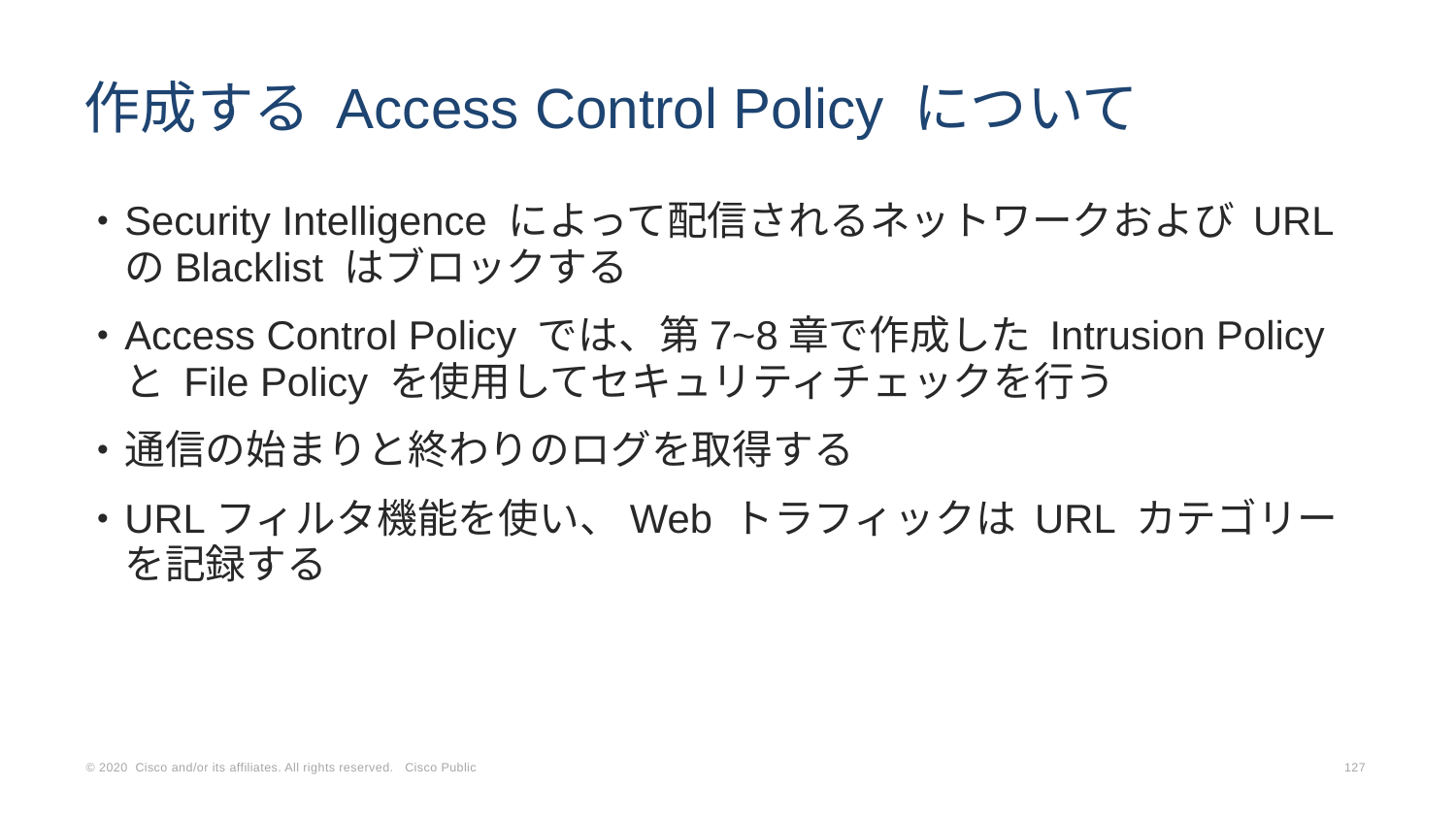

# 作成する Access Control Policy について
Security Intelligence によって配信されるネットワークおよび URL のBlacklist はブロックする
Access Control Policy では、第7~8章で作成した Intrusion Policy
と File Policy を使用してセキュリティチェックを行う
通信の始まりと終わりのログを取得する
URLフィルタ機能を使い、Web トラフィックは URL カテゴリーを記録する